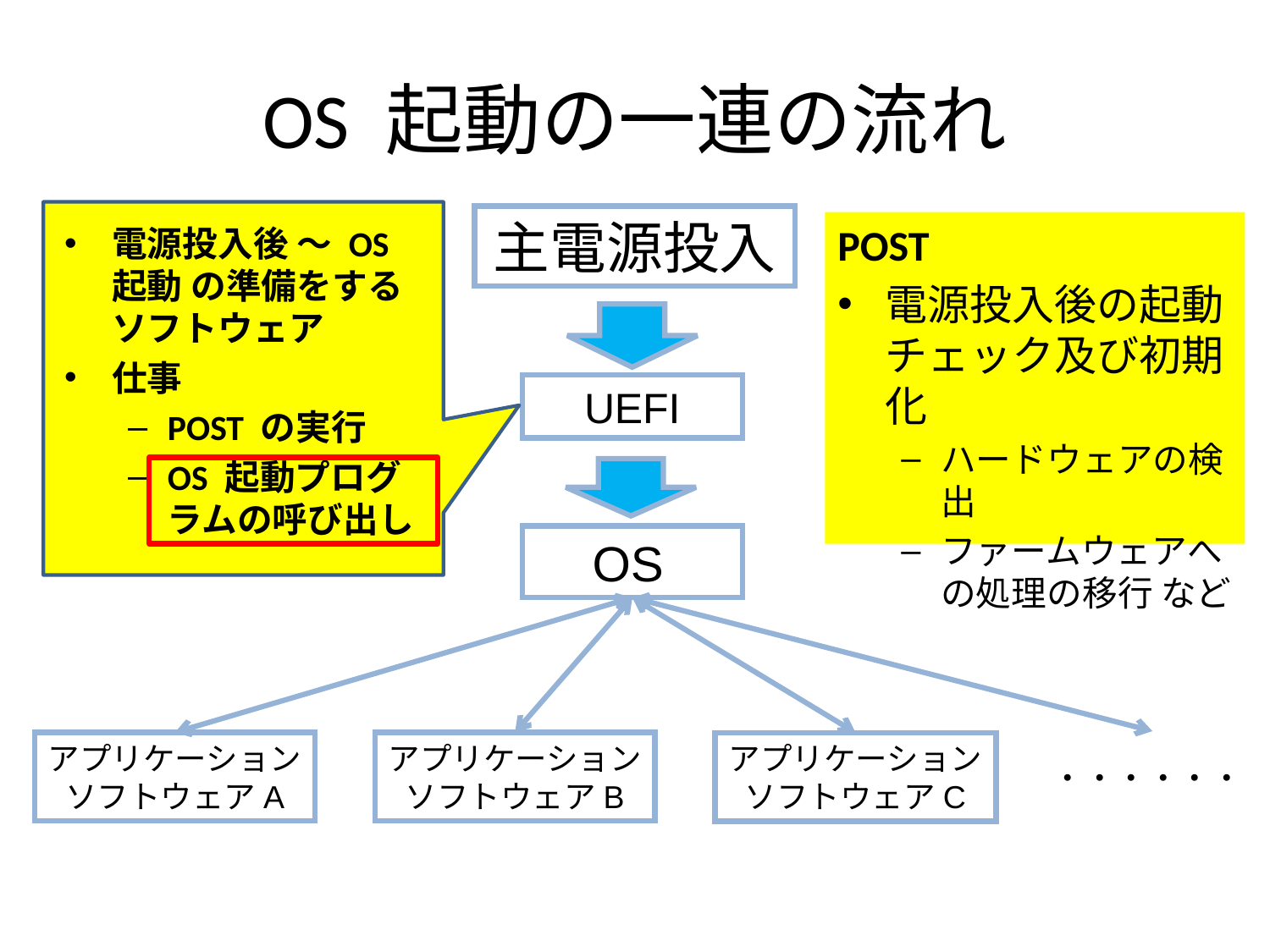

# OS 起動の一連の流れ

主電源投入
POST
電源投入後の起動チェック及び初期化
ハードウェアの検出
ファームウェアへの処理の移行 など
電源投入後 ～ OS 起動 の準備をするソフトウェア
仕事
POST の実行
OS 起動プログラムの呼び出し

UEFI

OS
アプリケーションソフトウェアA
アプリケーションソフトウェアB
アプリケーションソフトウェアC
・・・・・・